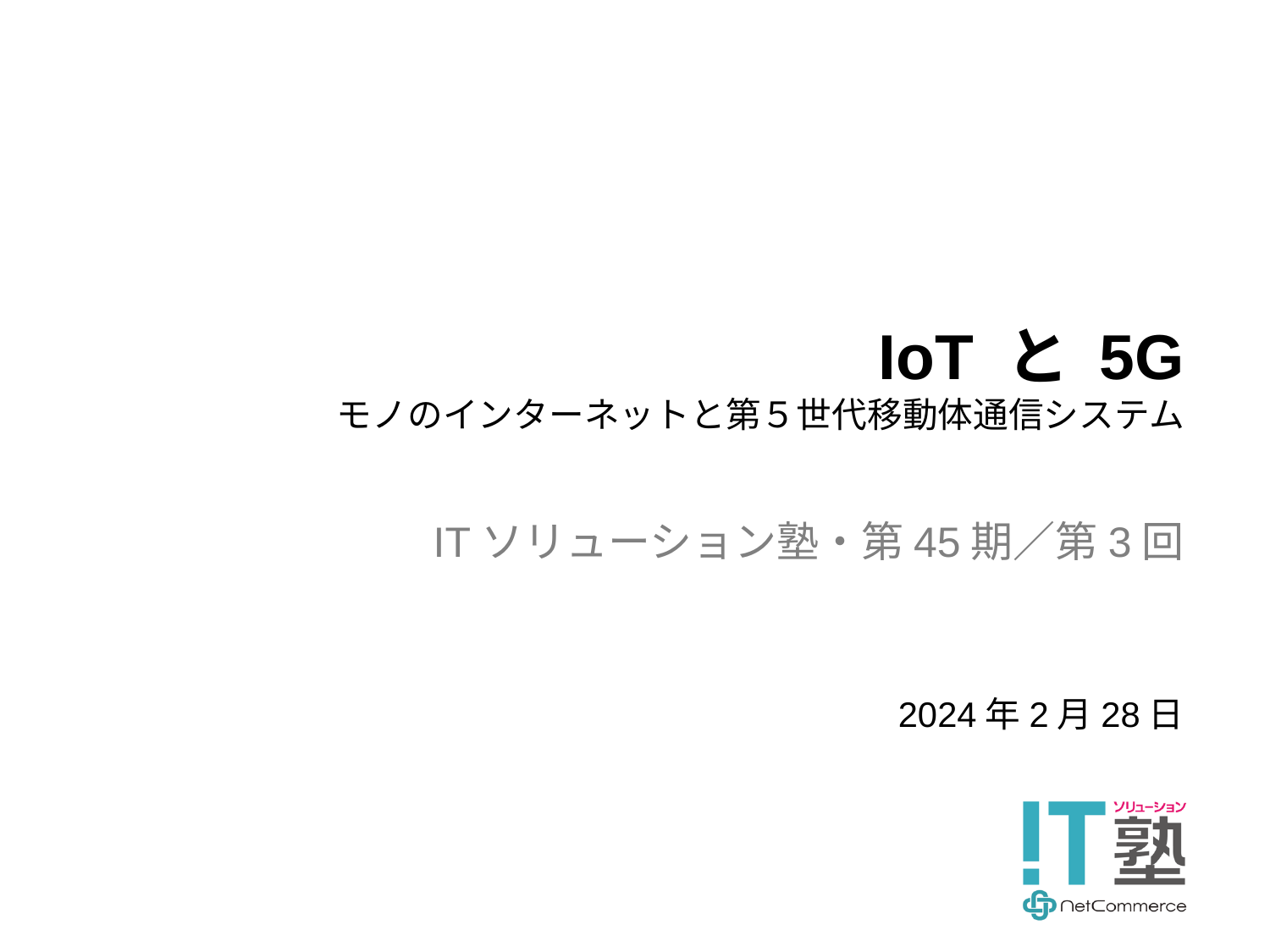

IoT と 5G
モノのインターネットと第５世代移動体通信システム
ITソリューション塾・第45期／第3回
2024年2月28日